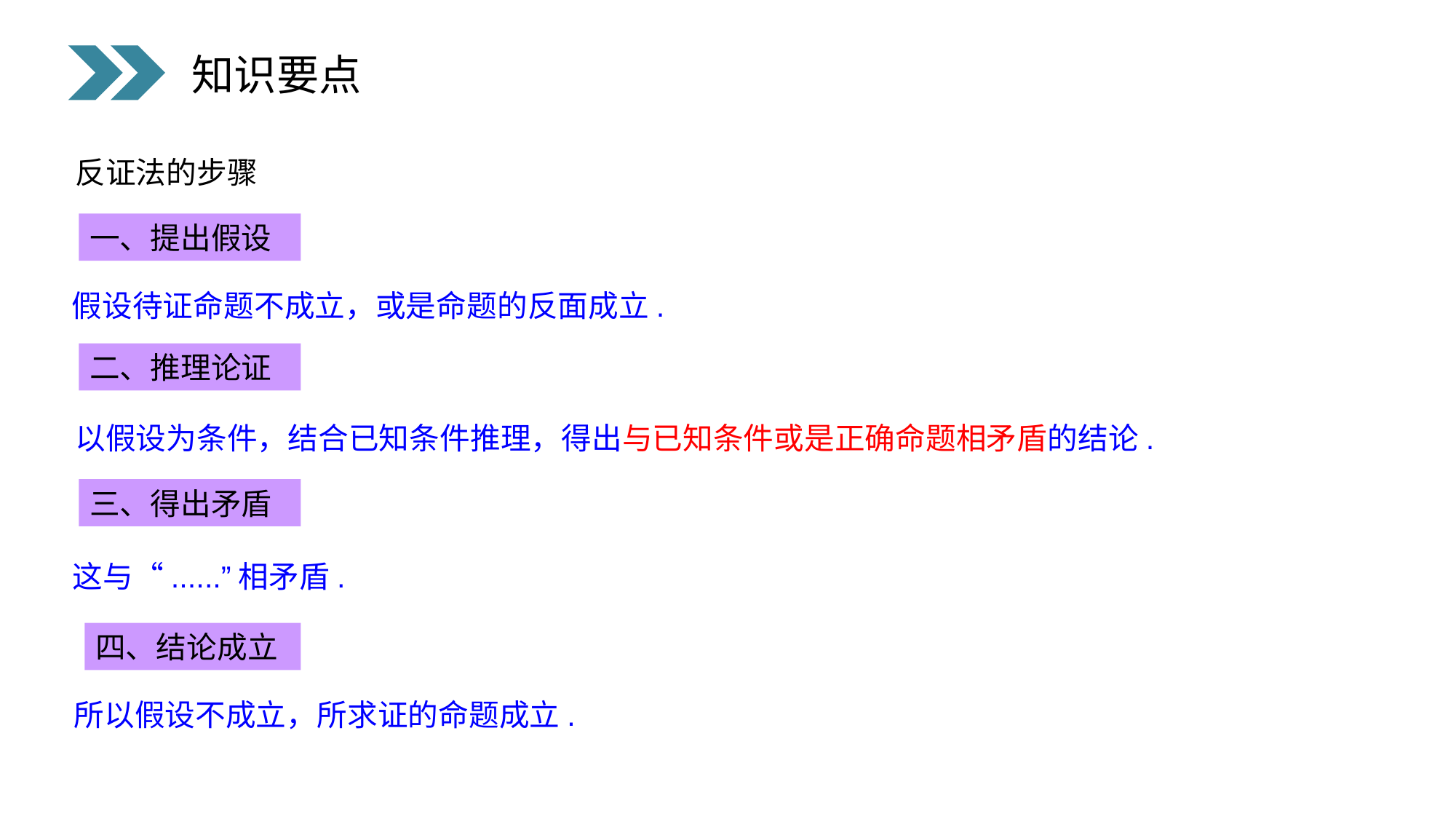

知识要点
反证法的步骤
一、提出假设
        假设待证命题不成立，或是命题的反面成立.

二、推理论证
以假设为条件，结合已知条件推理，得出与已知条件或是正确命题相矛盾的结论.
三、得出矛盾
       这与“......”相矛盾.
四、结论成立
       所以假设不成立，所求证的命题成立.